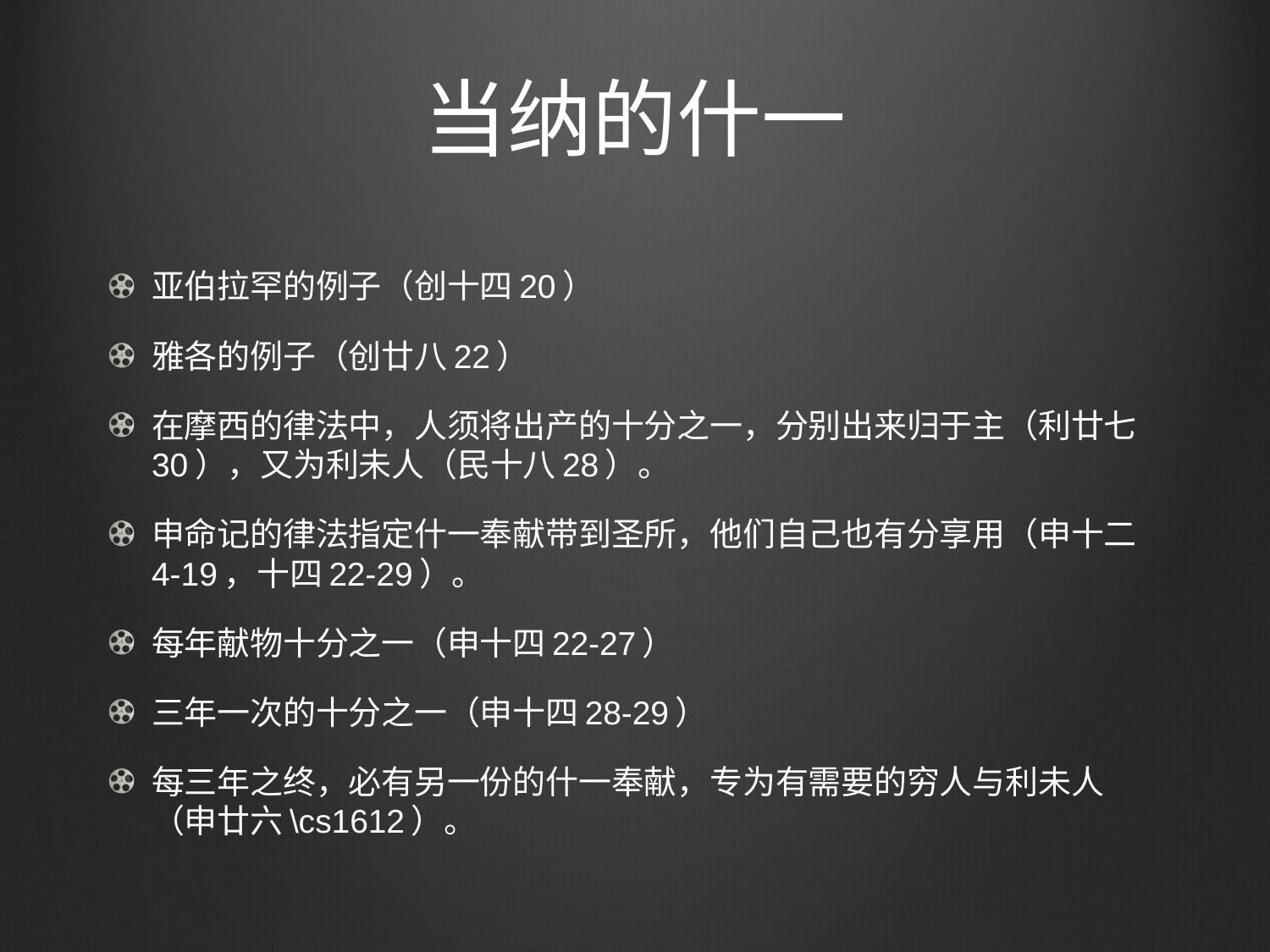

# 当纳的什一
亚伯拉罕的例子（创十四20）
雅各的例子（创廿八22）
在摩西的律法中，人须将出产的十分之一，分别出来归于主（利廿七30），又为利未人（民十八28）。
申命记的律法指定什一奉献带到圣所，他们自己也有分享用（申十二4-19，十四22-29）。
每年献物十分之一（申十四22-27）
三年一次的十分之一（申十四28-29）
每三年之终，必有另一份的什一奉献，专为有需要的穷人与利未人（申廿六\cs1612）。